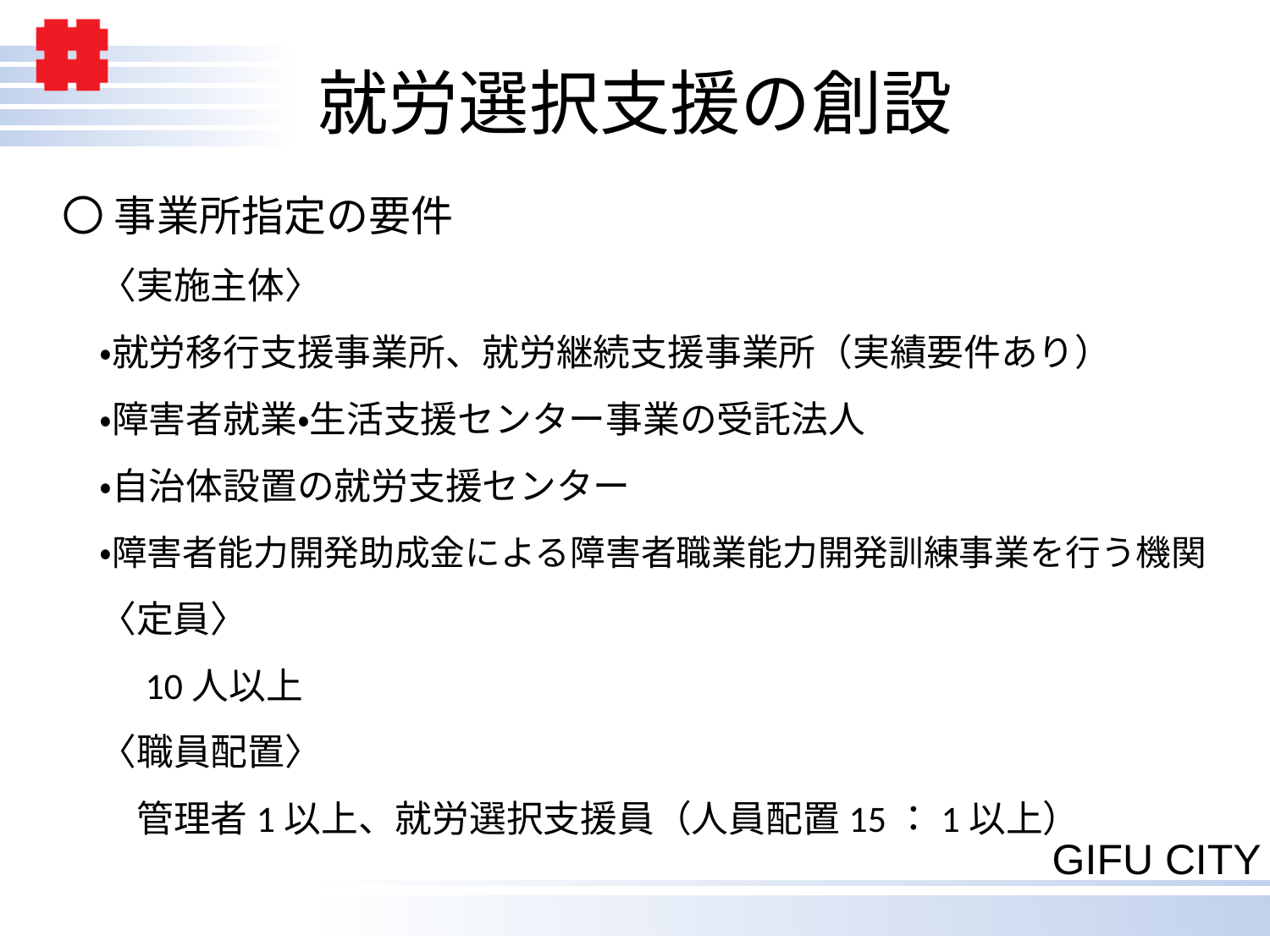

# 就労選択支援の創設
〇 事業所指定の要件
　〈実施主体〉
　・就労移行支援事業所、就労継続支援事業所（実績要件あり）
　・障害者就業・生活支援センター事業の受託法人
　・自治体設置の就労支援センター
　・障害者能力開発助成金による障害者職業能力開発訓練事業を行う機関
　〈定員〉
　　10人以上
　〈職員配置〉
　　管理者1以上、就労選択支援員（人員配置15：1以上）